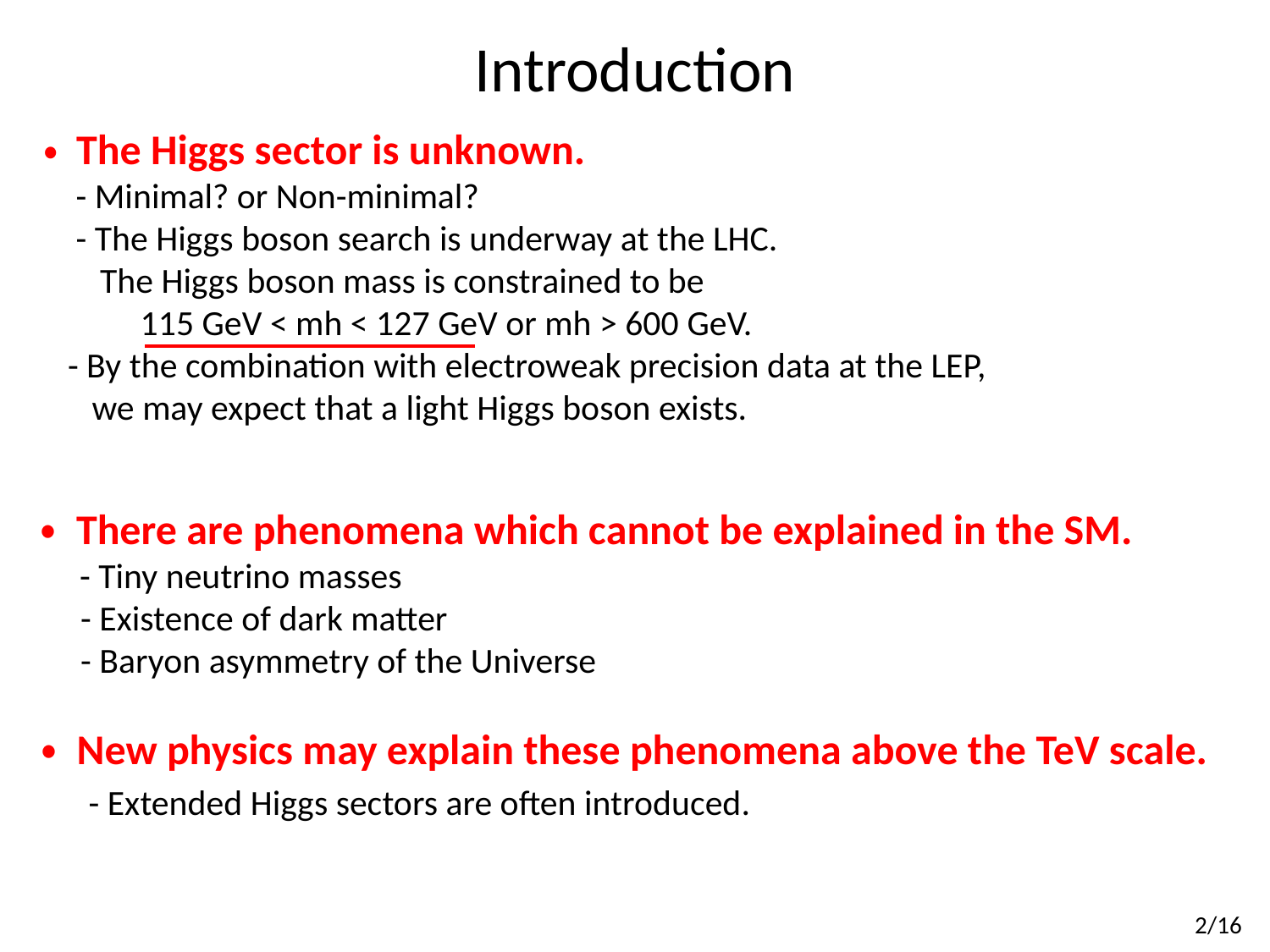

# Introduction
・ The Higgs sector is unknown.
    - Minimal? or Non-minimal?
    - The Higgs boson search is underway at the LHC.
       The Higgs boson mass is constrained to be
            115 GeV < mh < 127 GeV or mh > 600 GeV.
   - By the combination with electroweak precision data at the LEP,
      we may expect that a light Higgs boson exists.
・ There are phenomena which cannot be explained in the SM.
     - Tiny neutrino masses
     - Existence of dark matter
     - Baryon asymmetry of the Universe
・ New physics may explain these phenomena above the TeV scale.
     - Extended Higgs sectors are often introduced.
2/16